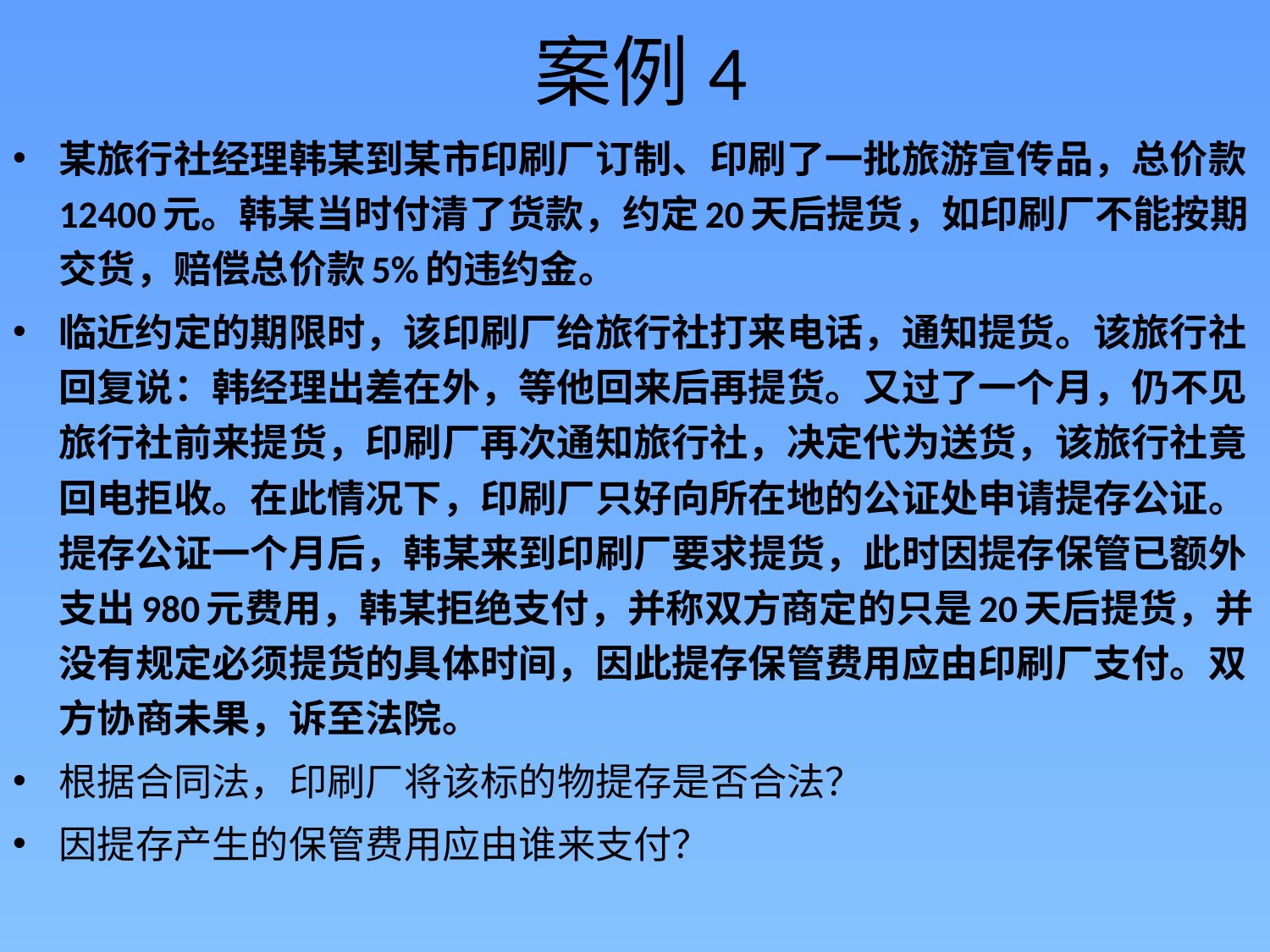

# 案例4
某旅行社经理韩某到某市印刷厂订制、印刷了一批旅游宣传品，总价款12400元。韩某当时付清了货款，约定20天后提货，如印刷厂不能按期交货，赔偿总价款5%的违约金。
临近约定的期限时，该印刷厂给旅行社打来电话，通知提货。该旅行社回复说：韩经理出差在外，等他回来后再提货。又过了一个月，仍不见旅行社前来提货，印刷厂再次通知旅行社，决定代为送货，该旅行社竟回电拒收。在此情况下，印刷厂只好向所在地的公证处申请提存公证。提存公证一个月后，韩某来到印刷厂要求提货，此时因提存保管已额外支出980元费用，韩某拒绝支付，并称双方商定的只是20天后提货，并没有规定必须提货的具体时间，因此提存保管费用应由印刷厂支付。双方协商未果，诉至法院。
根据合同法，印刷厂将该标的物提存是否合法？
因提存产生的保管费用应由谁来支付？